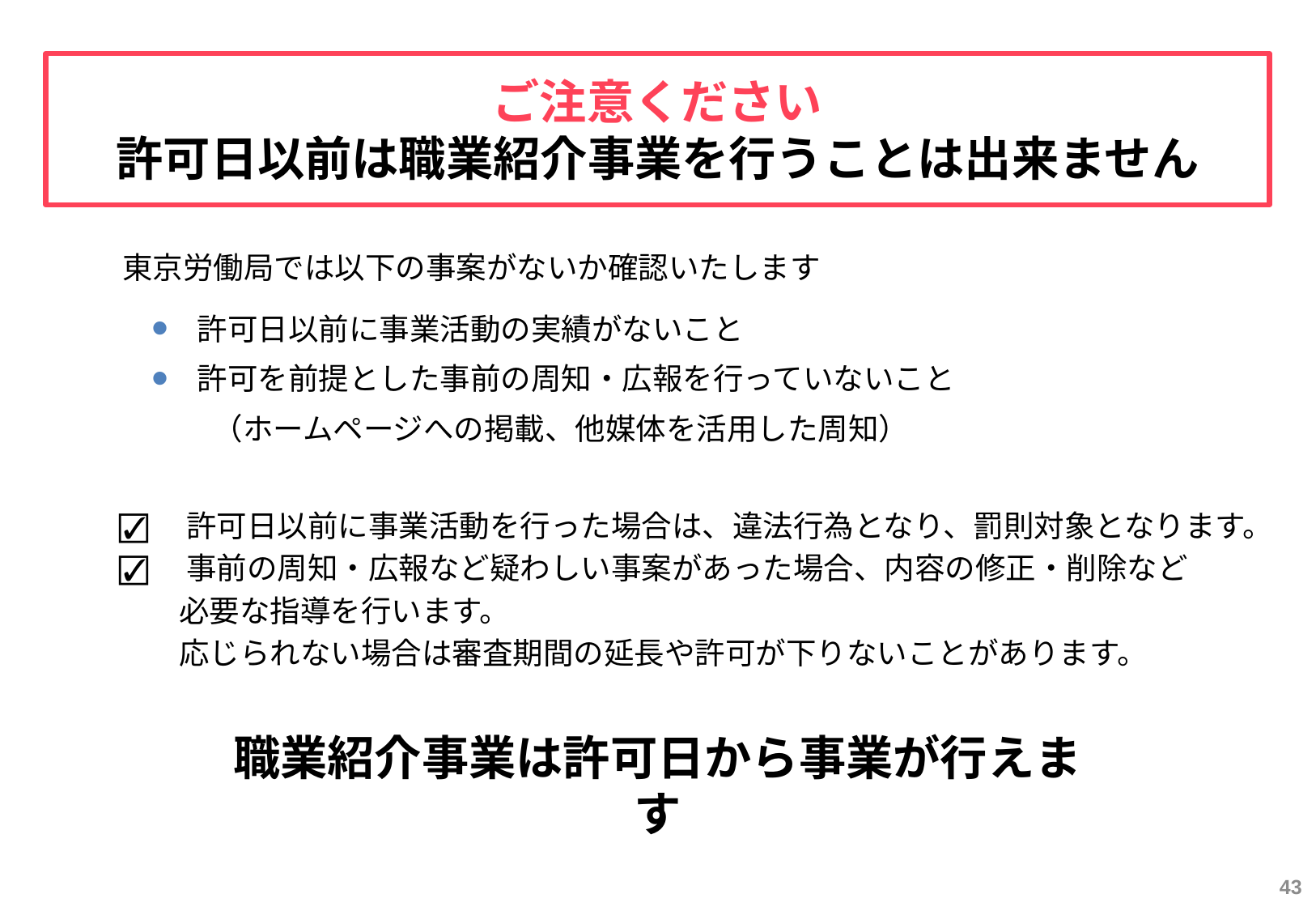

# ご注意ください 許可日以前は職業紹介事業を行うことは出来ません
東京労働局では以下の事案がないか確認いたします
許可日以前に事業活動の実績がないこと
許可を前提とした事前の周知・広報を行っていないこと
　　（ホームページへの掲載、他媒体を活用した周知）
☑　許可日以前に事業活動を行った場合は、違法行為となり、罰則対象となります。
☑　事前の周知・広報など疑わしい事案があった場合、内容の修正・削除など
　　必要な指導を行います。
　　応じられない場合は審査期間の延長や許可が下りないことがあります。
職業紹介事業は許可日から事業が行えます
43